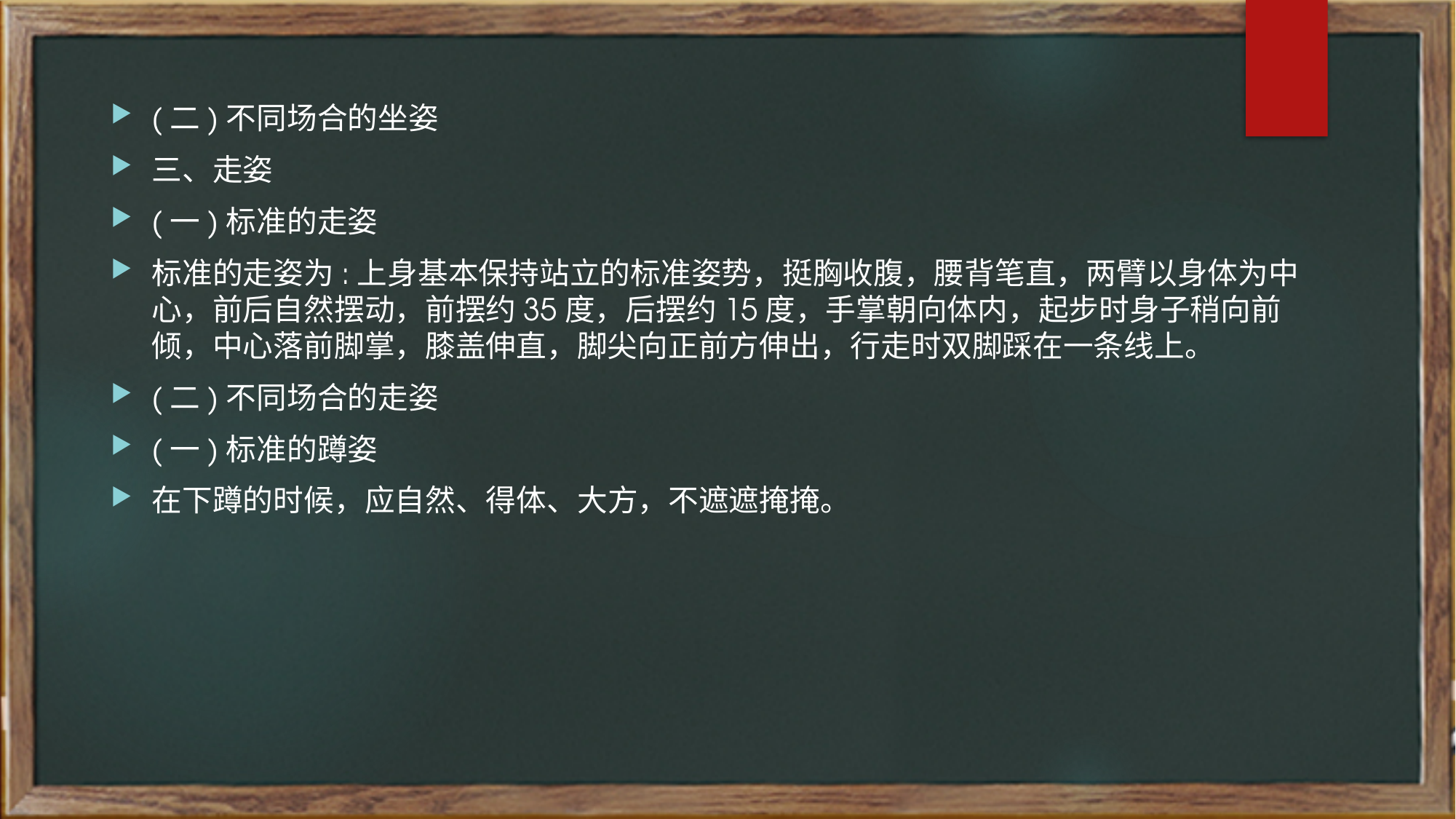

(二)不同场合的坐姿
三、走姿
(一)标准的走姿
标准的走姿为:上身基本保持站立的标准姿势，挺胸收腹，腰背笔直，两臂以身体为中心，前后自然摆动，前摆约35度，后摆约15度，手掌朝向体内，起步时身子稍向前倾，中心落前脚掌，膝盖伸直，脚尖向正前方伸出，行走时双脚踩在一条线上。
(二)不同场合的走姿
(一)标准的蹲姿
在下蹲的时候，应自然、得体、大方，不遮遮掩掩。